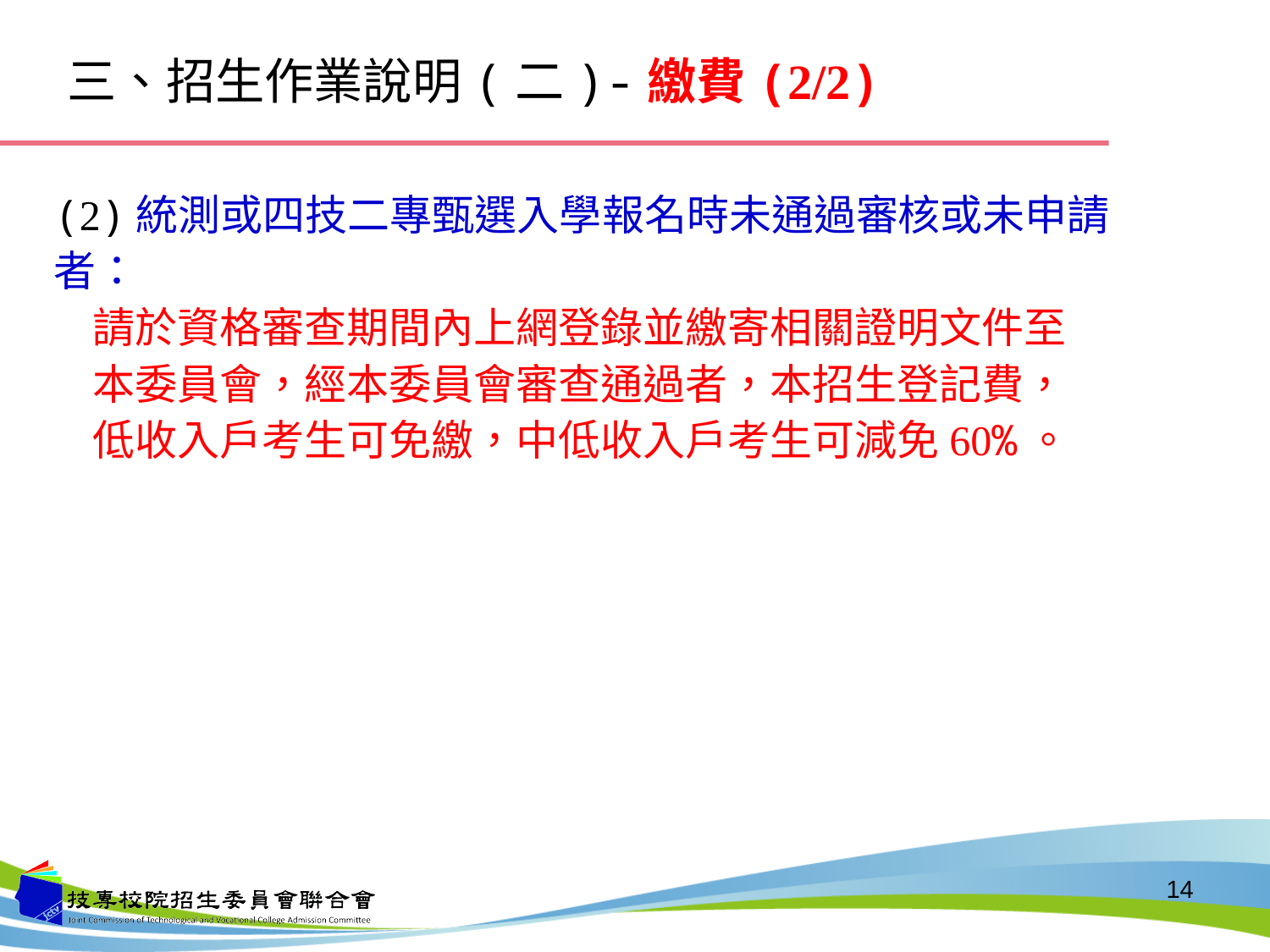

三、招生作業說明(二)-繳費(2/2)
(2)統測或四技二專甄選入學報名時未通過審核或未申請者：
   請於資格審查期間內上網登錄並繳寄相關證明文件至
   本委員會，經本委員會審查通過者，本招生登記費，
   低收入戶考生可免繳，中低收入戶考生可減免60%。
14